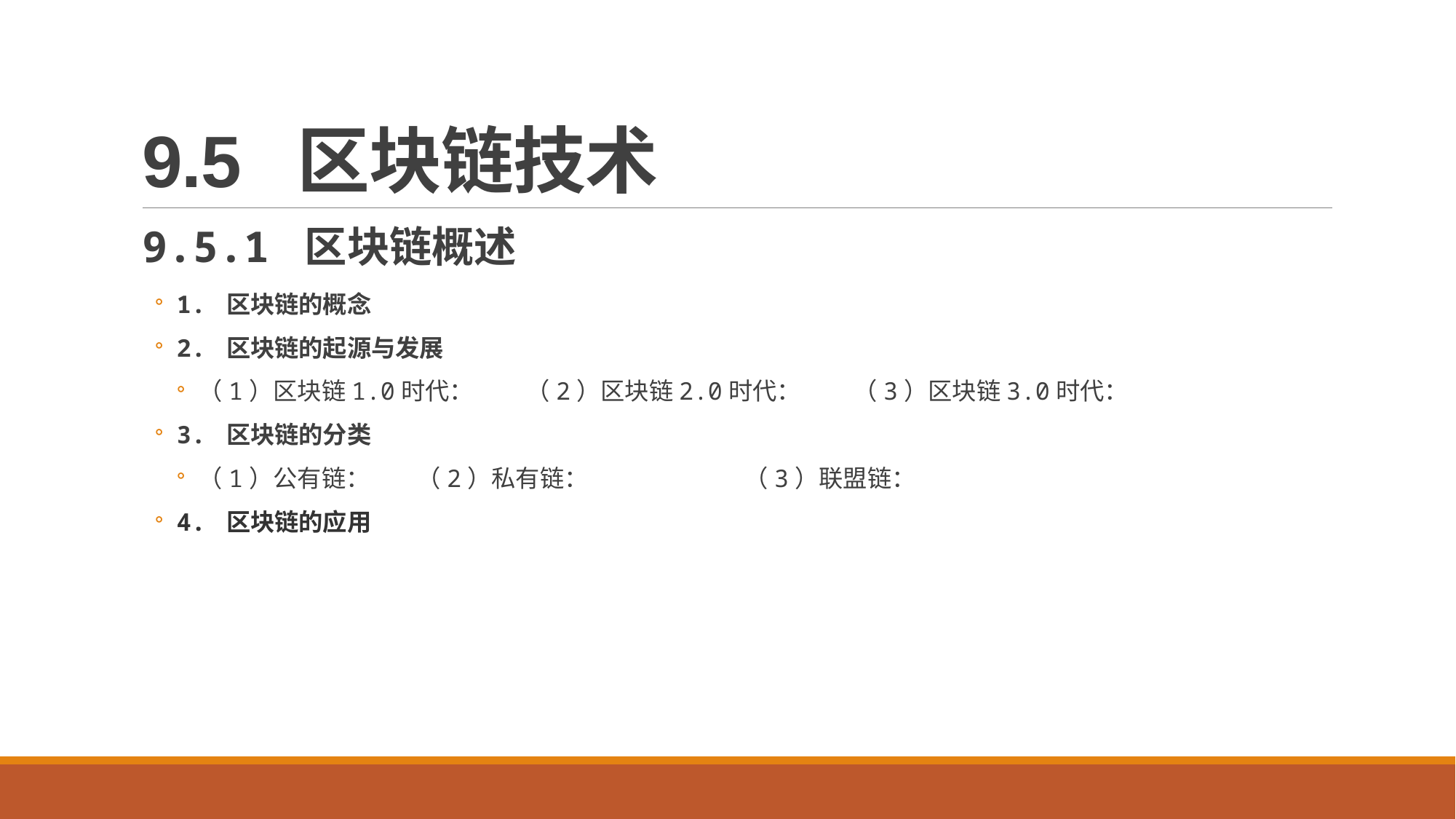

# 9.5  区块链技术
9.5.1 区块链概述
1. 区块链的概念
2. 区块链的起源与发展
（1）区块链1.0时代：	（2）区块链2.0时代：	（3）区块链3.0时代：
3. 区块链的分类
（1）公有链：	（2）私有链：		（3）联盟链：
4. 区块链的应用